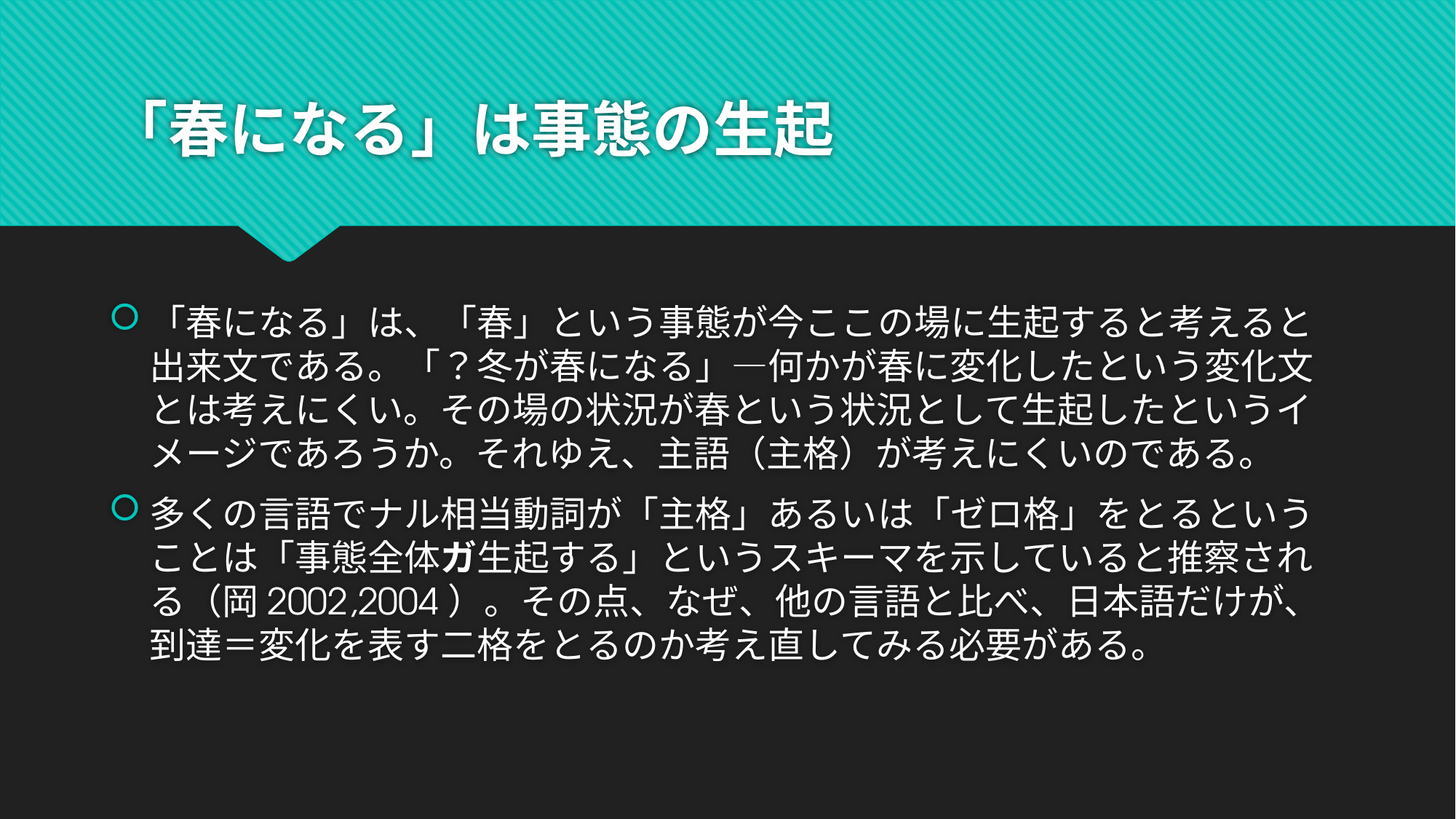

# 「春になる」は事態の生起
「春になる」は、「春」という事態が今ここの場に生起すると考えると出来文である。「？冬が春になる」―何かが春に変化したという変化文とは考えにくい。その場の状況が春という状況として生起したというイメージであろうか。それゆえ、主語（主格）が考えにくいのである。
多くの言語でナル相当動詞が「主格」あるいは「ゼロ格」をとるということは「事態全体ガ生起する」というスキーマを示していると推察される（岡2002,2004）。その点、なぜ、他の言語と比べ、日本語だけが、到達＝変化を表す二格をとるのか考え直してみる必要がある。